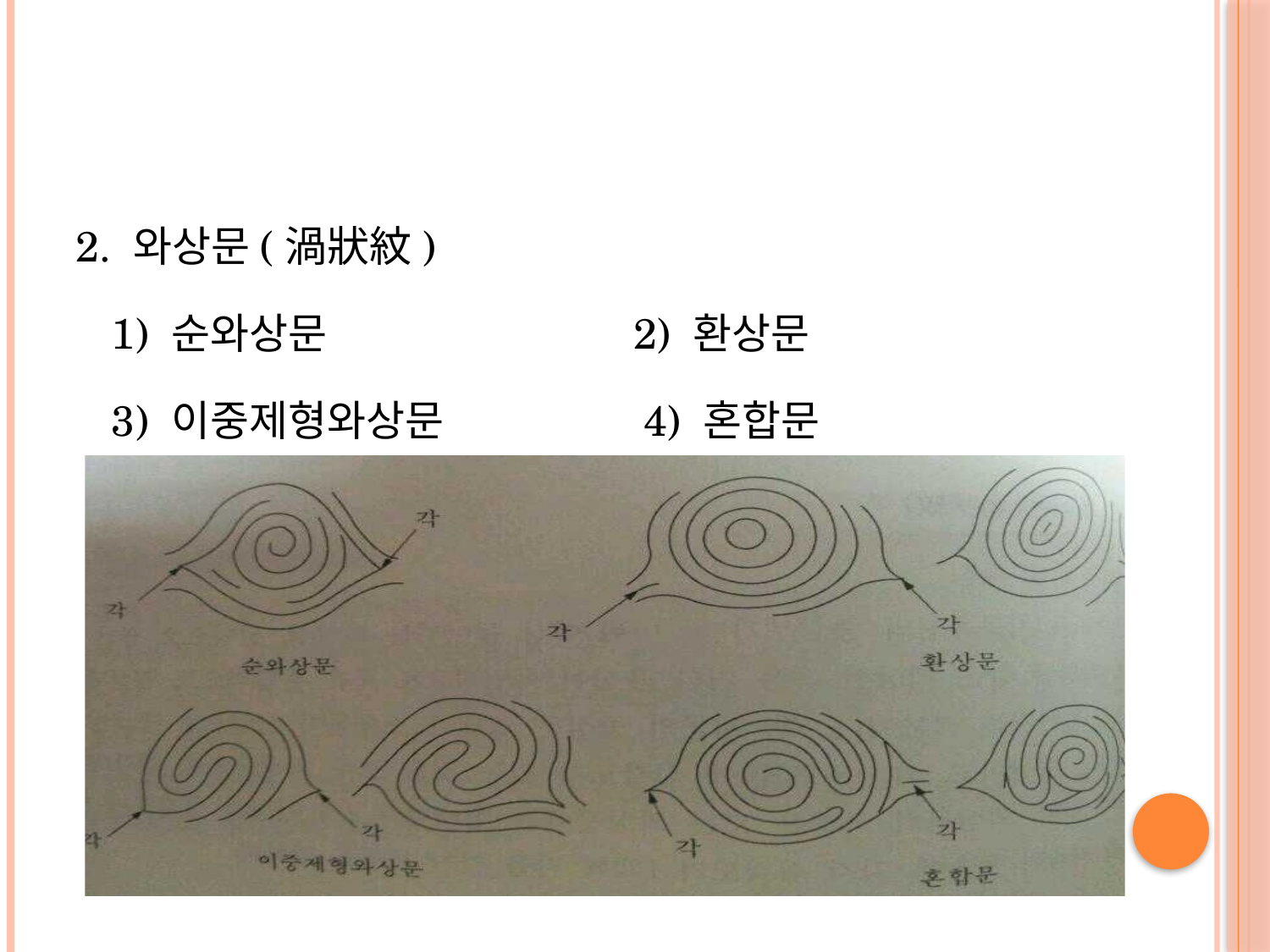

#
2. 와상문(渦狀紋)
   1) 순와상문                         2) 환상문
   3) 이중제형와상문                4) 혼합문